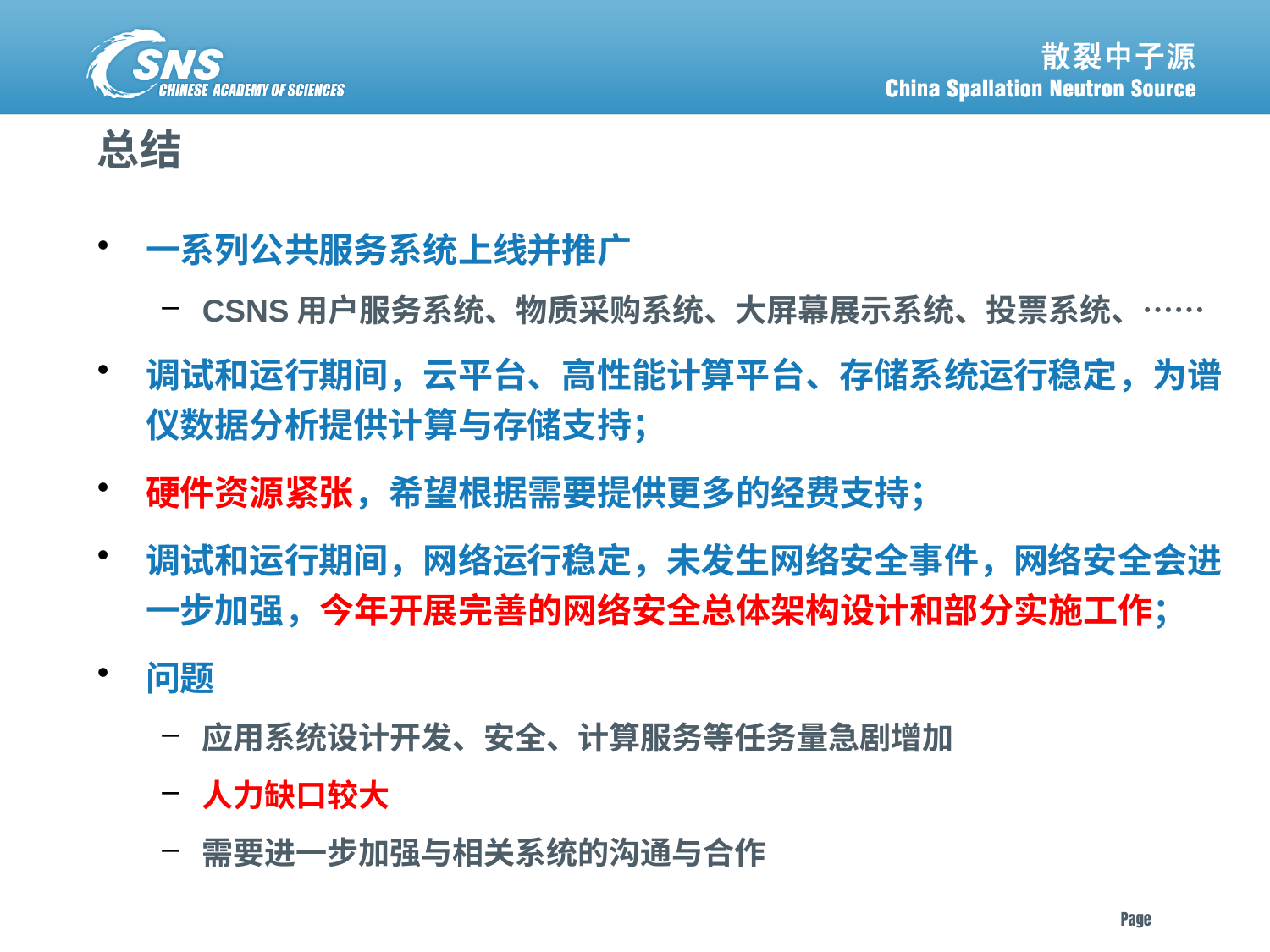

# 总结
一系列公共服务系统上线并推广
CSNS用户服务系统、物质采购系统、大屏幕展示系统、投票系统、……
调试和运行期间，云平台、高性能计算平台、存储系统运行稳定，为谱仪数据分析提供计算与存储支持；
硬件资源紧张，希望根据需要提供更多的经费支持；
调试和运行期间，网络运行稳定，未发生网络安全事件，网络安全会进一步加强，今年开展完善的网络安全总体架构设计和部分实施工作；
问题
应用系统设计开发、安全、计算服务等任务量急剧增加
人力缺口较大
需要进一步加强与相关系统的沟通与合作

38